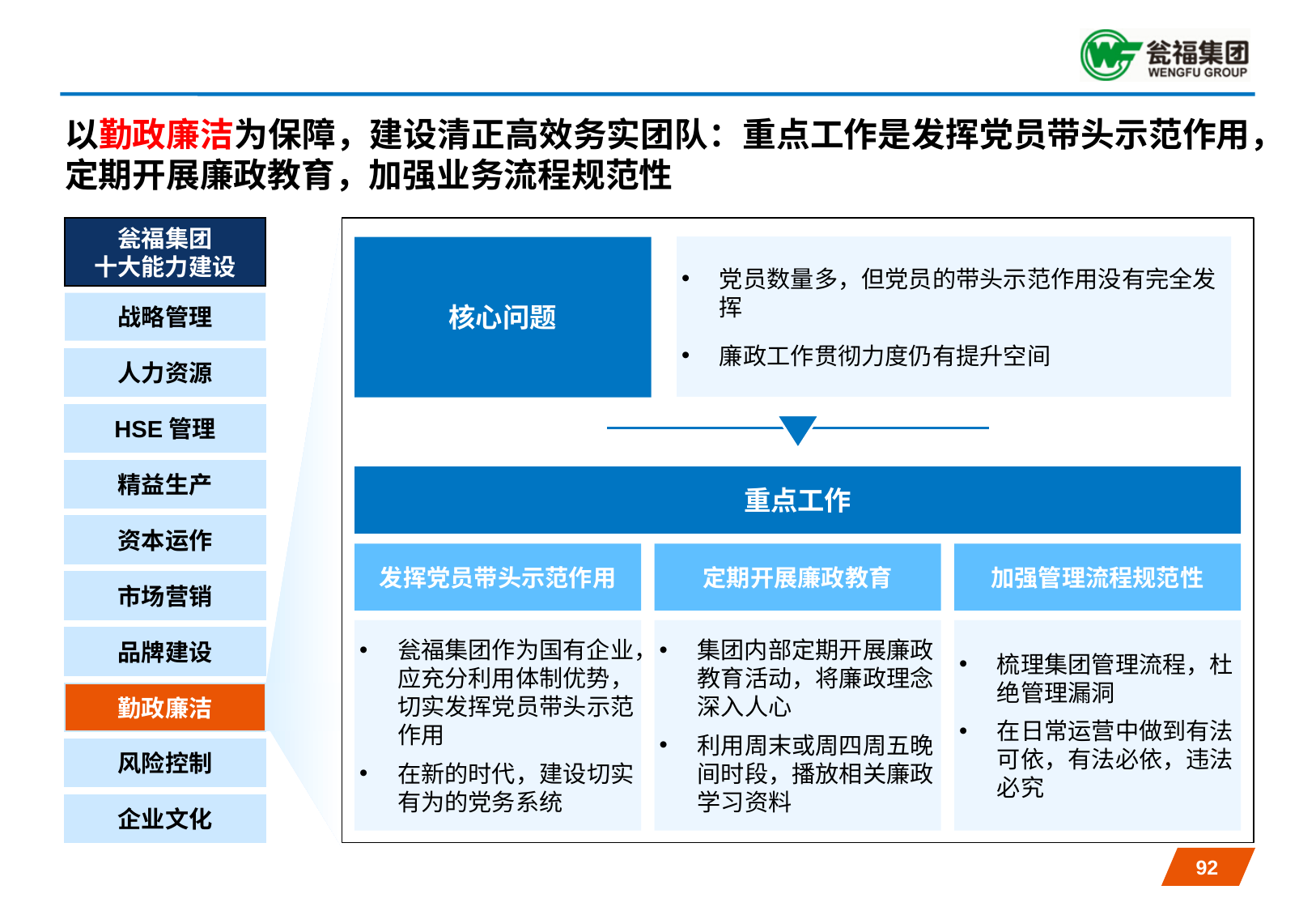

# 以勤政廉洁为保障，建设清正高效务实团队：重点工作是发挥党员带头示范作用，定期开展廉政教育，加强业务流程规范性

瓮福集团
十大能力建设

党员数量多，但党员的带头示范作用没有完全发挥
廉政工作贯彻力度仍有提升空间
核心问题

战略管理
人力资源
HSE管理
精益生产
重点工作
资本运作
发挥党员带头示范作用
定期开展廉政教育
加强管理流程规范性
市场营销
瓮福集团作为国有企业，应充分利用体制优势，切实发挥党员带头示范作用
在新的时代，建设切实有为的党务系统
集团内部定期开展廉政教育活动，将廉政理念深入人心
利用周末或周四周五晚间时段，播放相关廉政学习资料
梳理集团管理流程，杜绝管理漏洞
在日常运营中做到有法可依，有法必依，违法必究
品牌建设

勤政廉洁

风险控制
企业文化